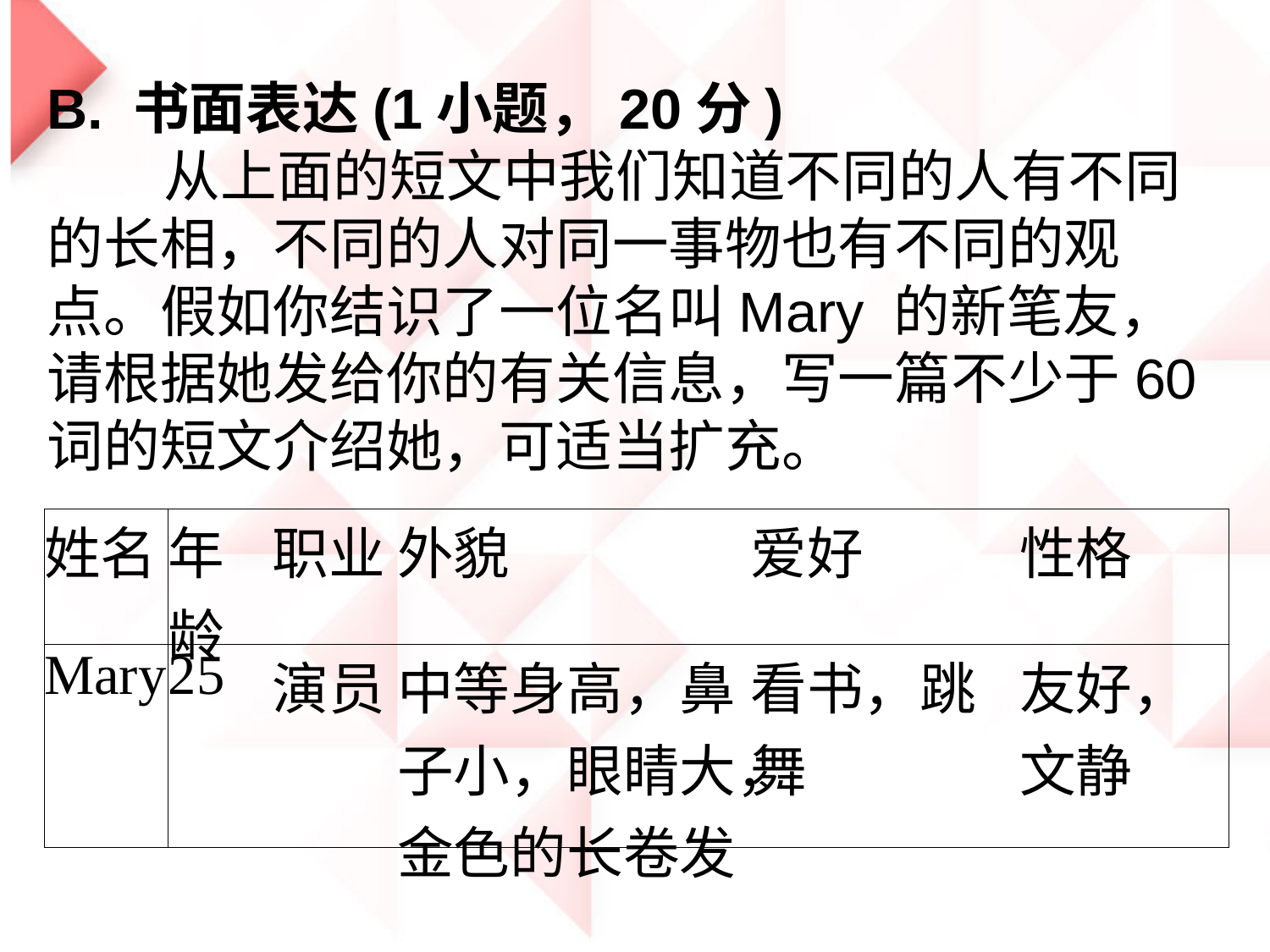

B. 书面表达(1小题，20分)
        从上面的短文中我们知道不同的人有不同的长相，不同的人对同一事物也有不同的观点。假如你结识了一位名叫Mary 的新笔友，请根据她发给你的有关信息，写一篇不少于60词的短文介绍她，可适当扩充。
| 姓名 | 年龄 | 职业 | 外貌 | 爱好 | 性格 |
| --- | --- | --- | --- | --- | --- |
| Mary | 25 | 演员 | 中等身高，鼻子小，眼睛大，金色的长卷发 | 看书，跳舞 | 友好，文静 |